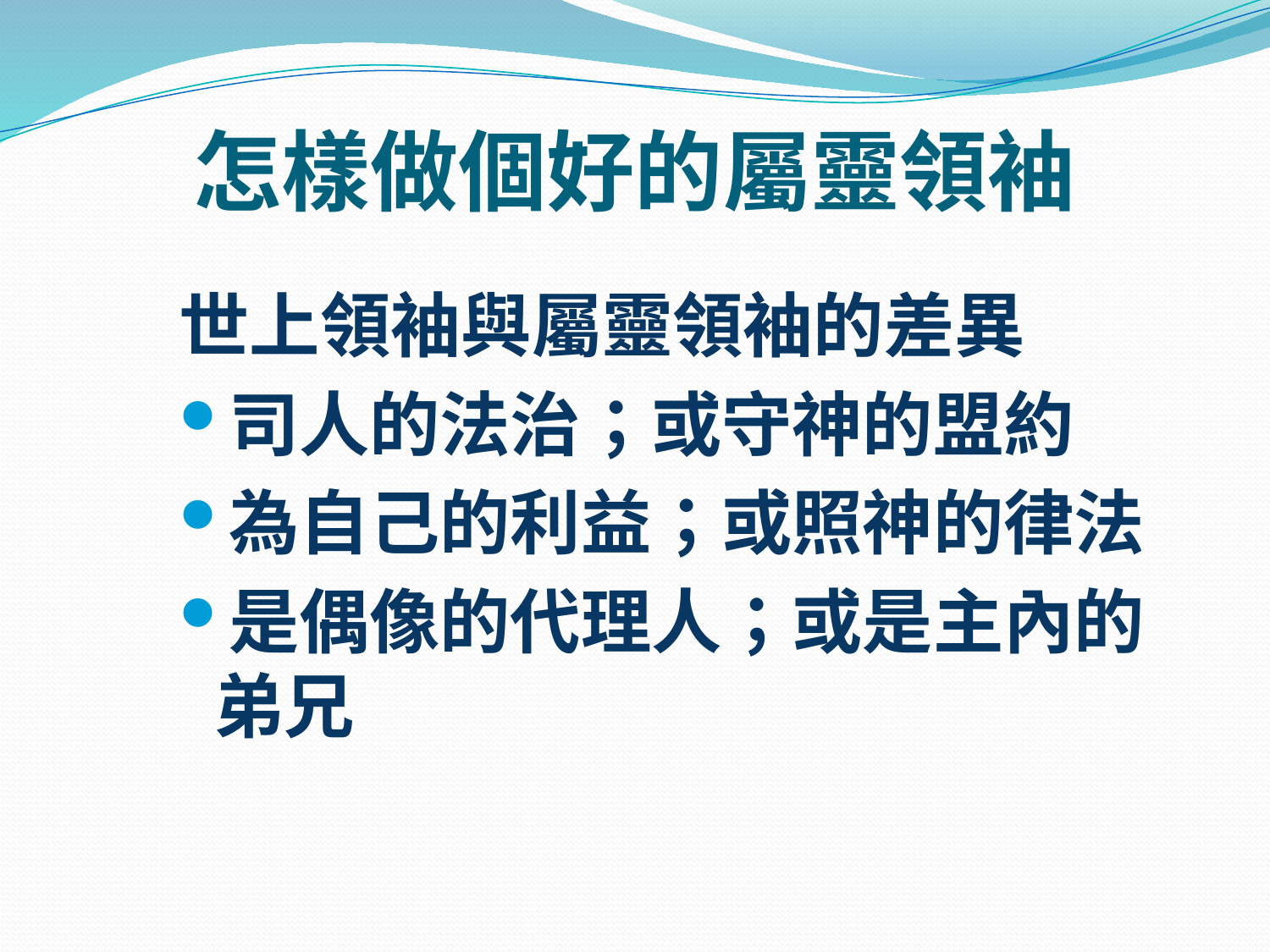

# 怎樣做個好的屬靈領袖
世上領袖與屬靈領袖的差異
司人的法治；或守神的盟約
為自己的利益；或照神的律法
是偶像的代理人；或是主內的弟兄